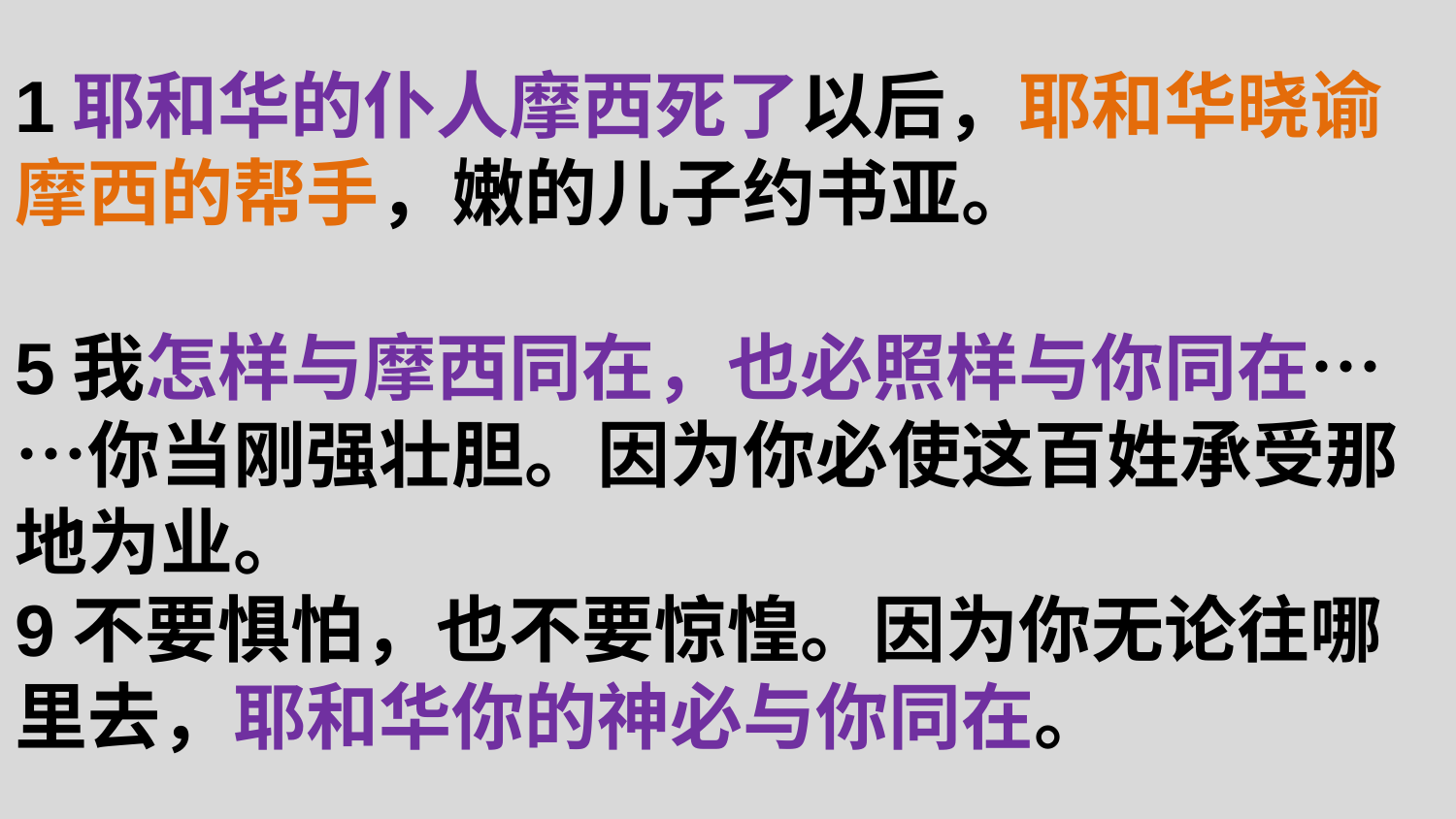

# 1耶和华的仆人摩西死了以后，耶和华晓谕摩西的帮手，嫩的儿子约书亚。 5我怎样与摩西同在，也必照样与你同在……你当刚强壮胆。因为你必使这百姓承受那地为业。 9不要惧怕，也不要惊惶。因为你无论往哪里去，耶和华你的神必与你同在。